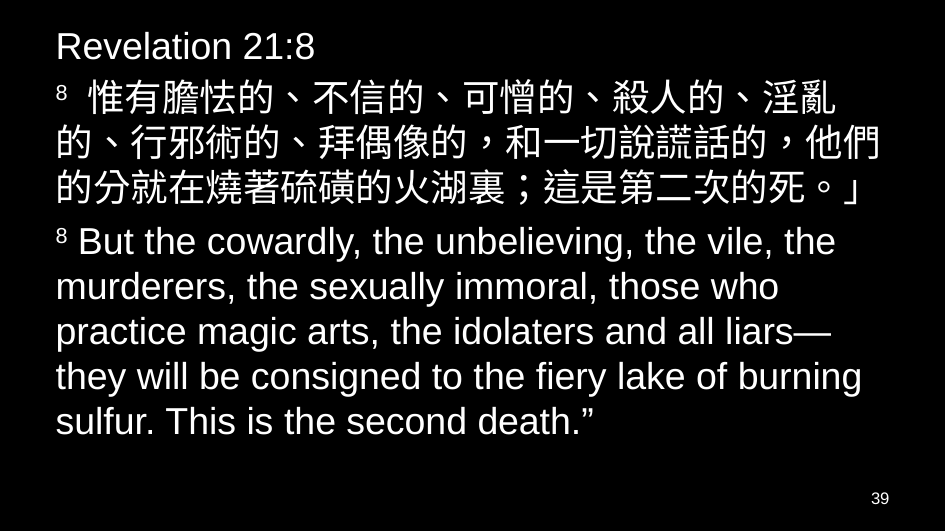

Revelation 21:8
8 惟有膽怯的、不信的、可憎的、殺人的、淫亂的、行邪術的、拜偶像的，和一切說謊話的，他們的分就在燒著硫磺的火湖裏；這是第二次的死。」
8 But the cowardly, the unbelieving, the vile, the murderers, the sexually immoral, those who practice magic arts, the idolaters and all liars—they will be consigned to the fiery lake of burning sulfur. This is the second death.”

39